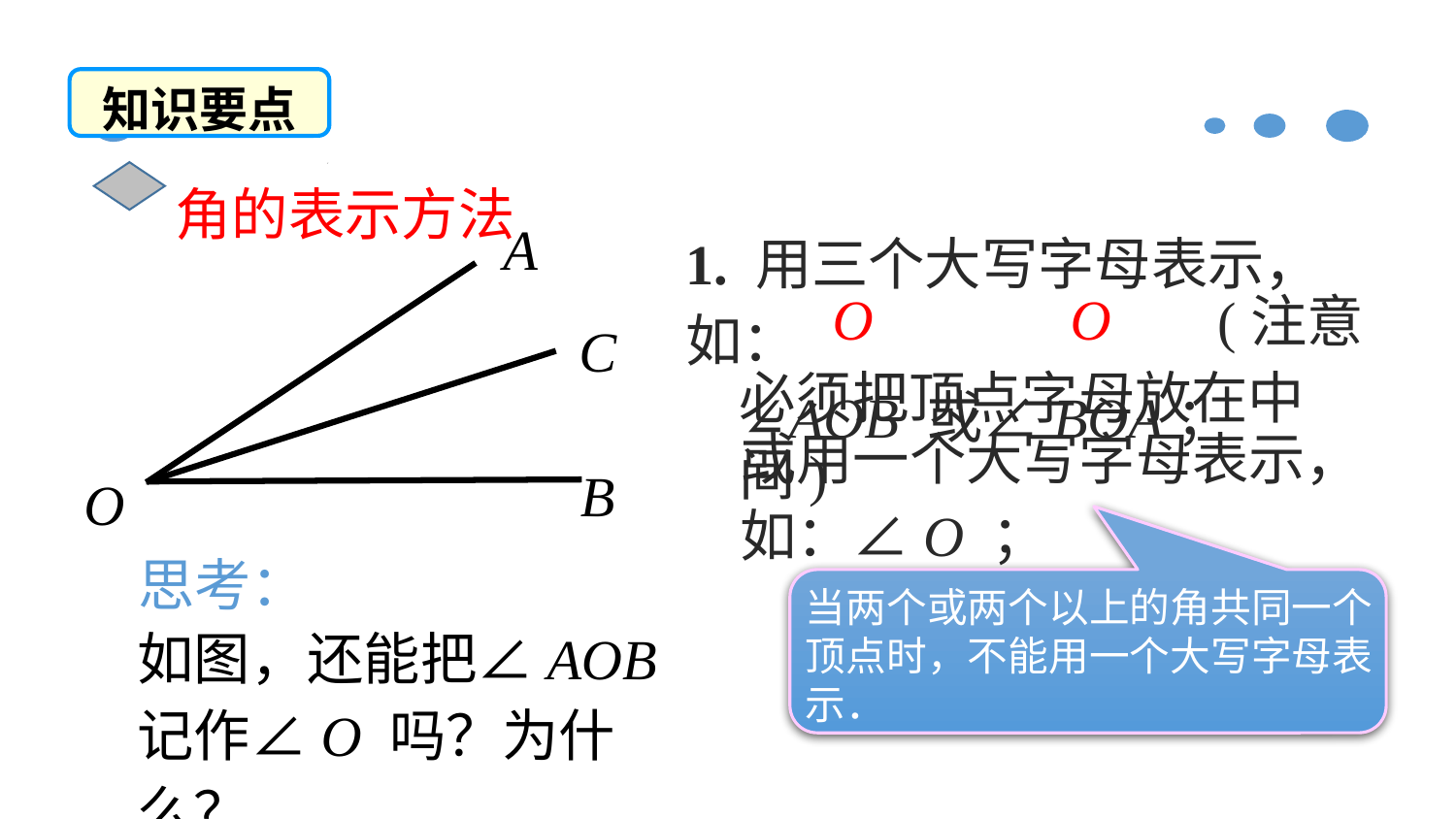

知识要点
角的表示方法

A
B
O
1. 用三个大写字母表示，如：
    ∠AOB 或∠BOA；
                                  (注意
必须把顶点字母放在中间)
O              O
C
或用一个大写字母表示，
如：∠O ；
思考：

当两个或两个以上的角共同一个顶点时，不能用一个大写字母表示．
如图，还能把∠AOB 记作∠O 吗？为什么？